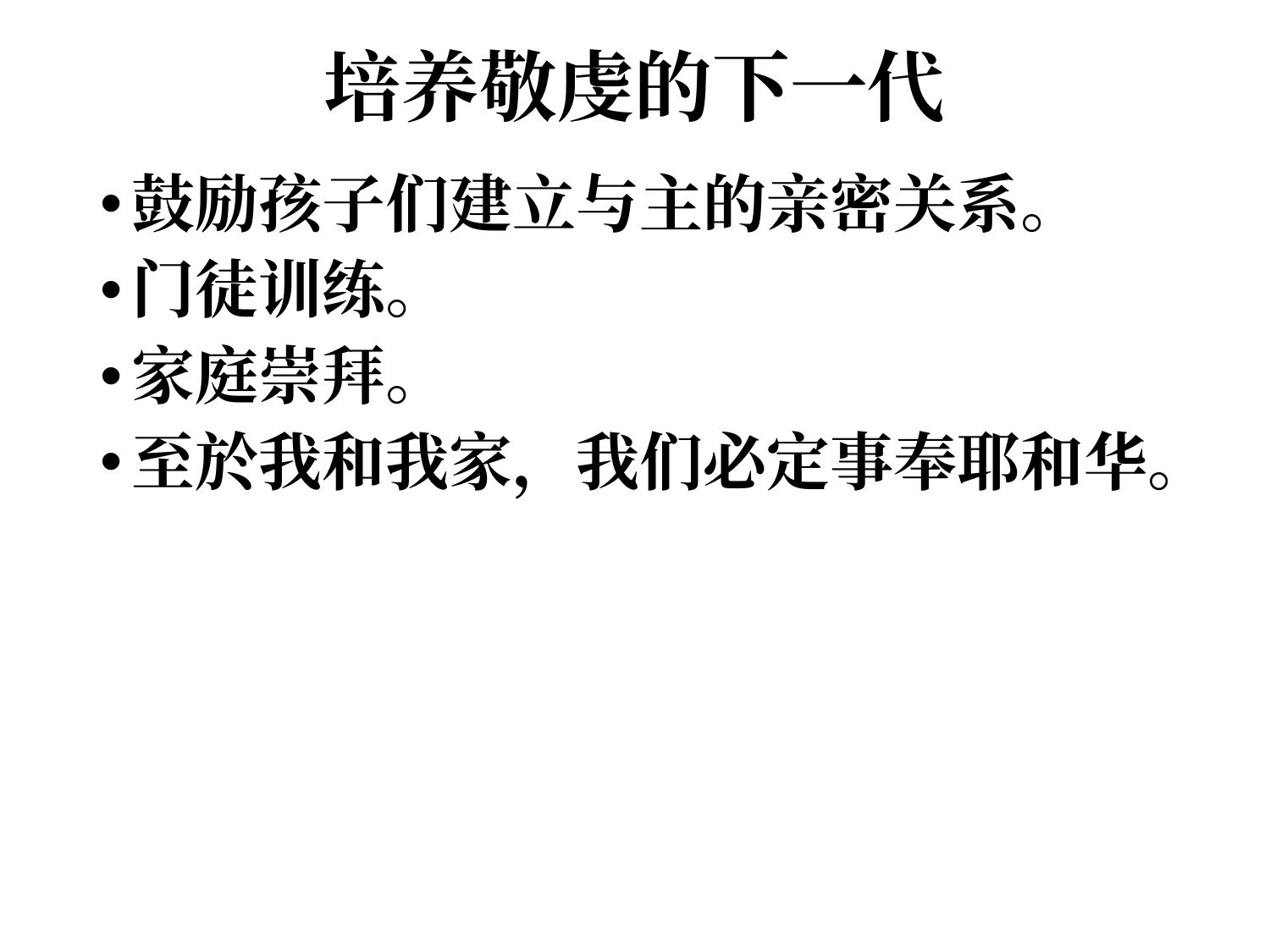

# 培养敬虔的下一代
鼓励孩子们建立与主的亲密关系。
门徒训练。
家庭崇拜。
至於我和我家，我们必定事奉耶和华。